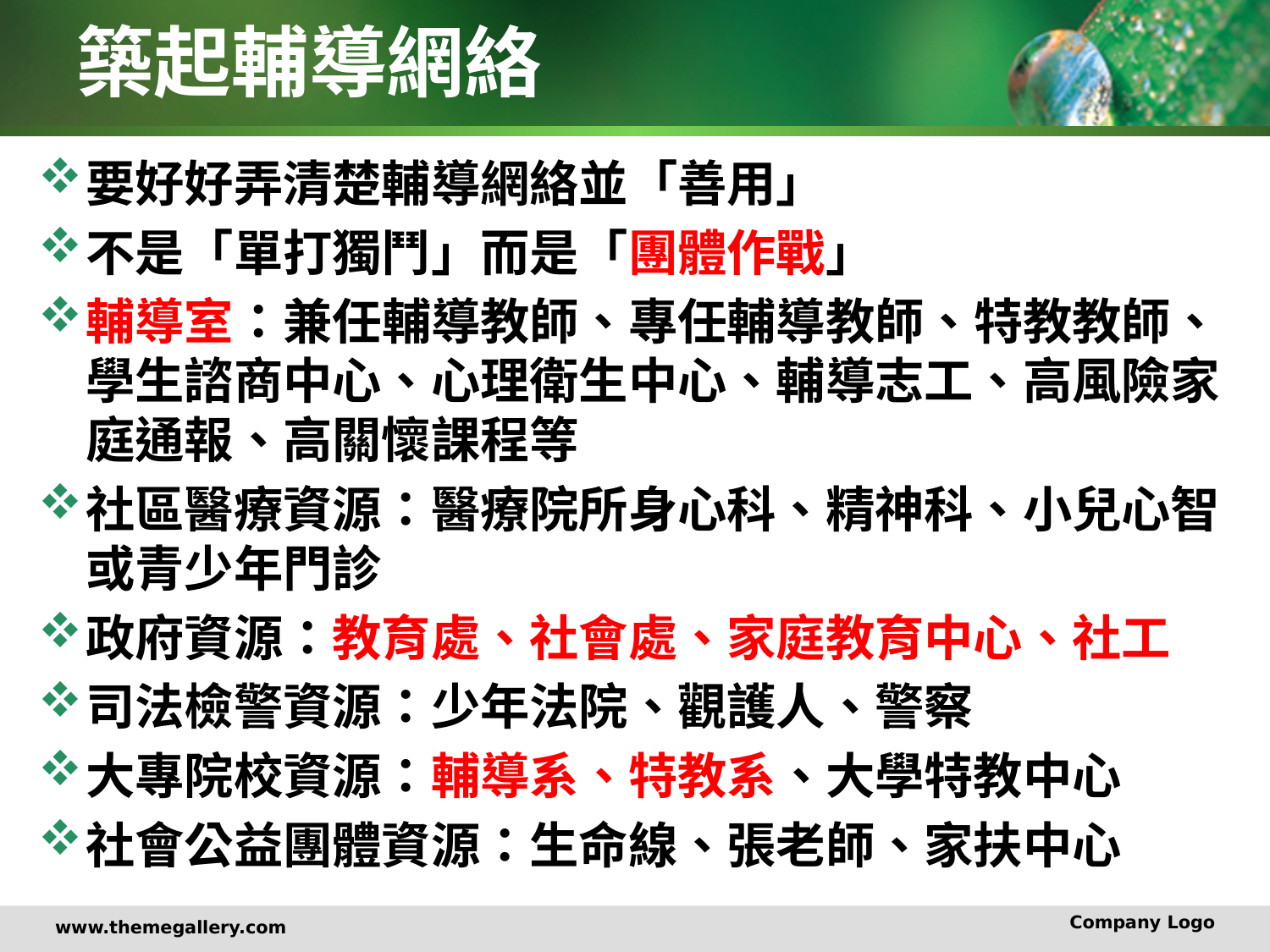

# 築起輔導網絡
要好好弄清楚輔導網絡並「善用」
不是「單打獨鬥」而是「團體作戰」
輔導室：兼任輔導教師、專任輔導教師、特教教師、學生諮商中心、心理衛生中心、輔導志工、高風險家庭通報、高關懷課程等
社區醫療資源：醫療院所身心科、精神科、小兒心智或青少年門診
政府資源：教育處、社會處、家庭教育中心、社工
司法檢警資源：少年法院、觀護人、警察
大專院校資源：輔導系、特教系、大學特教中心
社會公益團體資源：生命線、張老師、家扶中心

Company Logo
www.themegallery.com